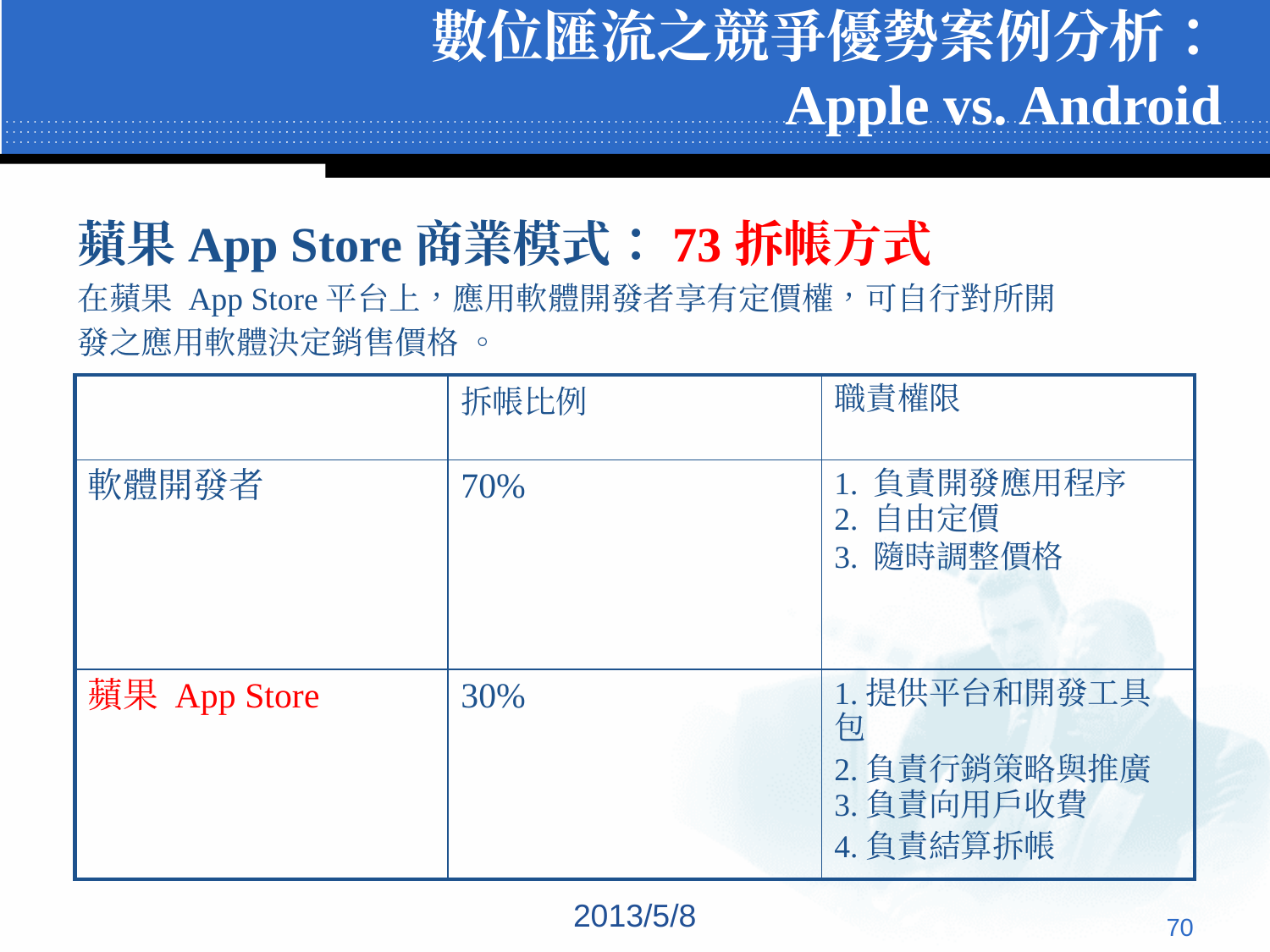

# 數位匯流之競爭優勢案例分析： Apple vs. Android
蘋果App Store商業模式：73拆帳方式
在蘋果 App Store平台上，應用軟體開發者享有定價權，可自行對所開
發之應用軟體決定銷售價格 。
|  | 拆帳比例 | 職責權限 |
| --- | --- | --- |
| 軟體開發者 | 70% | 1. 負責開發應用程序 2. 自由定價 3. 隨時調整價格 |
| 蘋果 App Store | 30% | 1.提供平台和開發工具包 2.負責行銷策略與推廣 3.負責向用戶收費 4.負責結算拆帳 |
2013/5/8
70